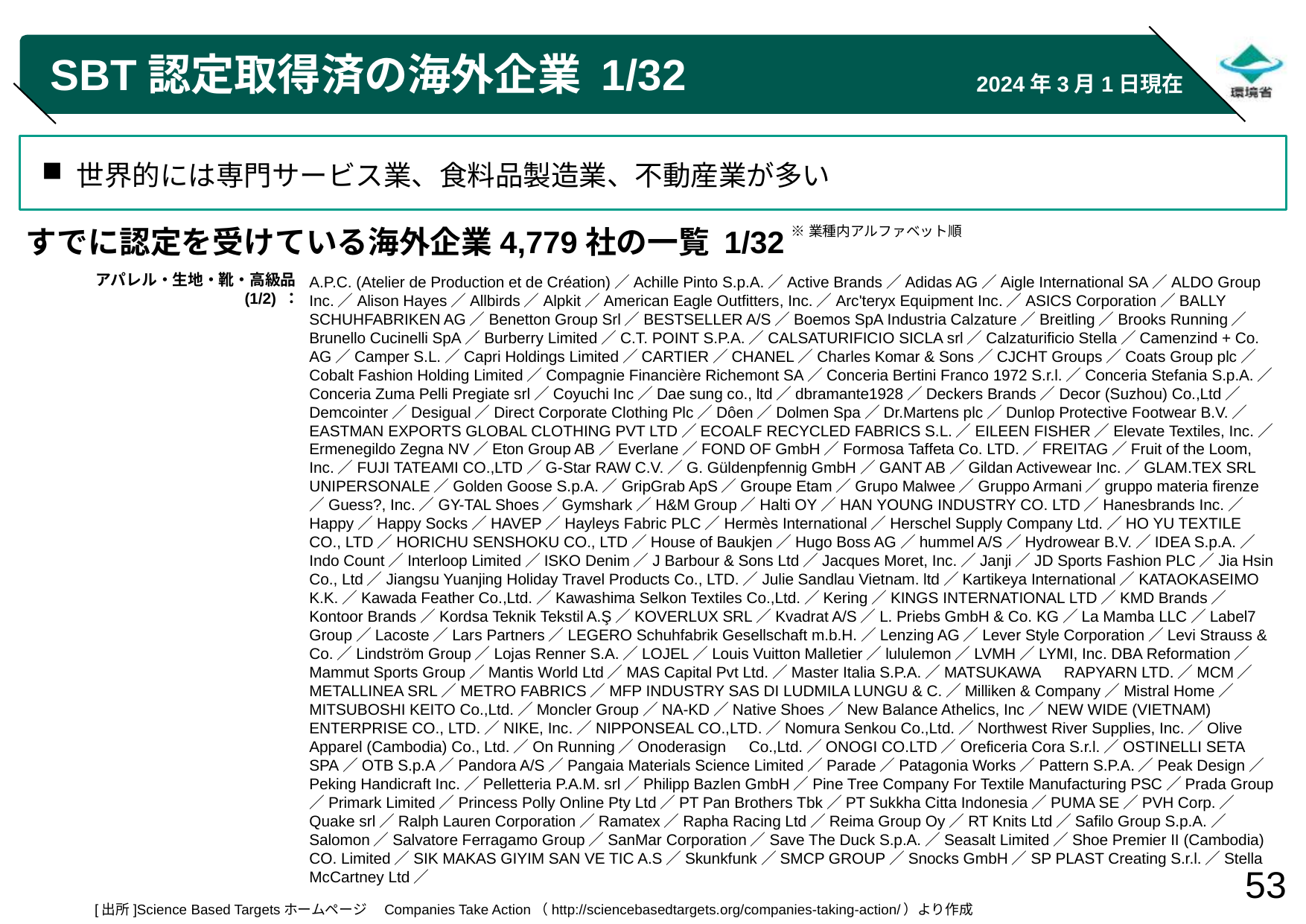

# SBT認定取得済の海外企業 1/32
2024年3月1日現在
世界的には専門サービス業、食料品製造業、不動産業が多い
※業種内アルファベット順
すでに認定を受けている海外企業4,779社の一覧 1/32
アパレル・生地・靴・高級品(1/2) ：

A.P.C. (Atelier de Production et de Création)／Achille Pinto S.p.A.／Active Brands／Adidas AG／Aigle International SA／ALDO Group Inc.／Alison Hayes／Allbirds／Alpkit／American Eagle Outfitters, Inc.／Arc'teryx Equipment Inc.／ASICS Corporation／BALLY SCHUHFABRIKEN AG／Benetton Group Srl／BESTSELLER A/S／Boemos SpA Industria Calzature／Breitling／Brooks Running／Brunello Cucinelli SpA／Burberry Limited／C.T. POINT S.P.A.／CALSATURIFICIO SICLA srl／Calzaturificio Stella／Camenzind + Co. AG／Camper S.L.／Capri Holdings Limited／CARTIER／CHANEL／Charles Komar & Sons／CJCHT Groups／Coats Group plc／Cobalt Fashion Holding Limited／Compagnie Financière Richemont SA／Conceria Bertini Franco 1972 S.r.l.／Conceria Stefania S.p.A.／Conceria Zuma Pelli Pregiate srl／Coyuchi Inc／Dae sung co., ltd／dbramante1928／Deckers Brands／Decor (Suzhou) Co.,Ltd／Demcointer／Desigual／Direct Corporate Clothing Plc／Dôen／Dolmen Spa／Dr.Martens plc／Dunlop Protective Footwear B.V.／EASTMAN EXPORTS GLOBAL CLOTHING PVT LTD／ECOALF RECYCLED FABRICS S.L.／EILEEN FISHER／Elevate Textiles, Inc.／Ermenegildo Zegna NV／Eton Group AB／Everlane／FOND OF GmbH／Formosa Taffeta Co. LTD.／FREITAG／Fruit of the Loom, Inc.／FUJI TATEAMI CO.,LTD／G-Star RAW C.V.／G. Güldenpfennig GmbH／GANT AB／Gildan Activewear Inc.／GLAM.TEX SRL UNIPERSONALE／Golden Goose S.p.A.／GripGrab ApS／Groupe Etam／Grupo Malwee／Gruppo Armani／gruppo materia firenze／Guess?, Inc.／GY-TAL Shoes／Gymshark／H&M Group／Halti OY／HAN YOUNG INDUSTRY CO. LTD／Hanesbrands Inc.／Happy／Happy Socks／HAVEP／Hayleys Fabric PLC／Hermès International／Herschel Supply Company Ltd.／HO YU TEXTILE CO., LTD／HORICHU SENSHOKU CO., LTD／House of Baukjen／Hugo Boss AG／hummel A/S／Hydrowear B.V.／IDEA S.p.A.／Indo Count／Interloop Limited／ISKO Denim／J Barbour & Sons Ltd／Jacques Moret, Inc.／Janji／JD Sports Fashion PLC／Jia Hsin Co., Ltd／Jiangsu Yuanjing Holiday Travel Products Co., LTD.／Julie Sandlau Vietnam. ltd／Kartikeya International／KATAOKASEIMO K.K.／Kawada Feather Co.,Ltd.／Kawashima Selkon Textiles Co.,Ltd.／Kering／KINGS INTERNATIONAL LTD／KMD Brands／Kontoor Brands／Kordsa Teknik Tekstil A.Ş／KOVERLUX SRL／Kvadrat A/S／L. Priebs GmbH & Co. KG／La Mamba LLC／Label7 Group／Lacoste／Lars Partners／LEGERO Schuhfabrik Gesellschaft m.b.H.／Lenzing AG／Lever Style Corporation／Levi Strauss & Co.／Lindström Group／Lojas Renner S.A.／LOJEL／Louis Vuitton Malletier／lululemon／LVMH／LYMI, Inc. DBA Reformation／Mammut Sports Group／Mantis World Ltd／MAS Capital Pvt Ltd.／Master Italia S.P.A.／MATSUKAWA　RAPYARN LTD.／MCM／METALLINEA SRL／METRO FABRICS／MFP INDUSTRY SAS DI LUDMILA LUNGU & C.／Milliken & Company／Mistral Home／MITSUBOSHI KEITO Co.,Ltd.／Moncler Group／NA-KD／Native Shoes／New Balance Athelics, Inc／NEW WIDE (VIETNAM) ENTERPRISE CO., LTD.／NIKE, Inc.／NIPPONSEAL CO.,LTD.／Nomura Senkou Co.,Ltd.／Northwest River Supplies, Inc.／Olive Apparel (Cambodia) Co., Ltd.／On Running／Onoderasign　Co.,Ltd.／ONOGI CO.LTD／Oreficeria Cora S.r.l.／OSTINELLI SETA SPA／OTB S.p.A／Pandora A/S／Pangaia Materials Science Limited／Parade／Patagonia Works／Pattern S.P.A.／Peak Design／Peking Handicraft Inc.／Pelletteria P.A.M. srl／Philipp Bazlen GmbH／Pine Tree Company For Textile Manufacturing PSC／Prada Group／Primark Limited／Princess Polly Online Pty Ltd／PT Pan Brothers Tbk／PT Sukkha Citta Indonesia／PUMA SE／PVH Corp.／Quake srl／Ralph Lauren Corporation／Ramatex／Rapha Racing Ltd／Reima Group Oy／RT Knits Ltd／Safilo Group S.p.A.／Salomon／Salvatore Ferragamo Group／SanMar Corporation／Save The Duck S.p.A.／Seasalt Limited／Shoe Premier II (Cambodia) CO. Limited／SIK MAKAS GIYIM SAN VE TIC A.S／Skunkfunk／SMCP GROUP／Snocks GmbH／SP PLAST Creating S.r.l.／Stella McCartney Ltd／
[出所]Science Based Targetsホームページ　Companies Take Action（http://sciencebasedtargets.org/companies-taking-action/）より作成